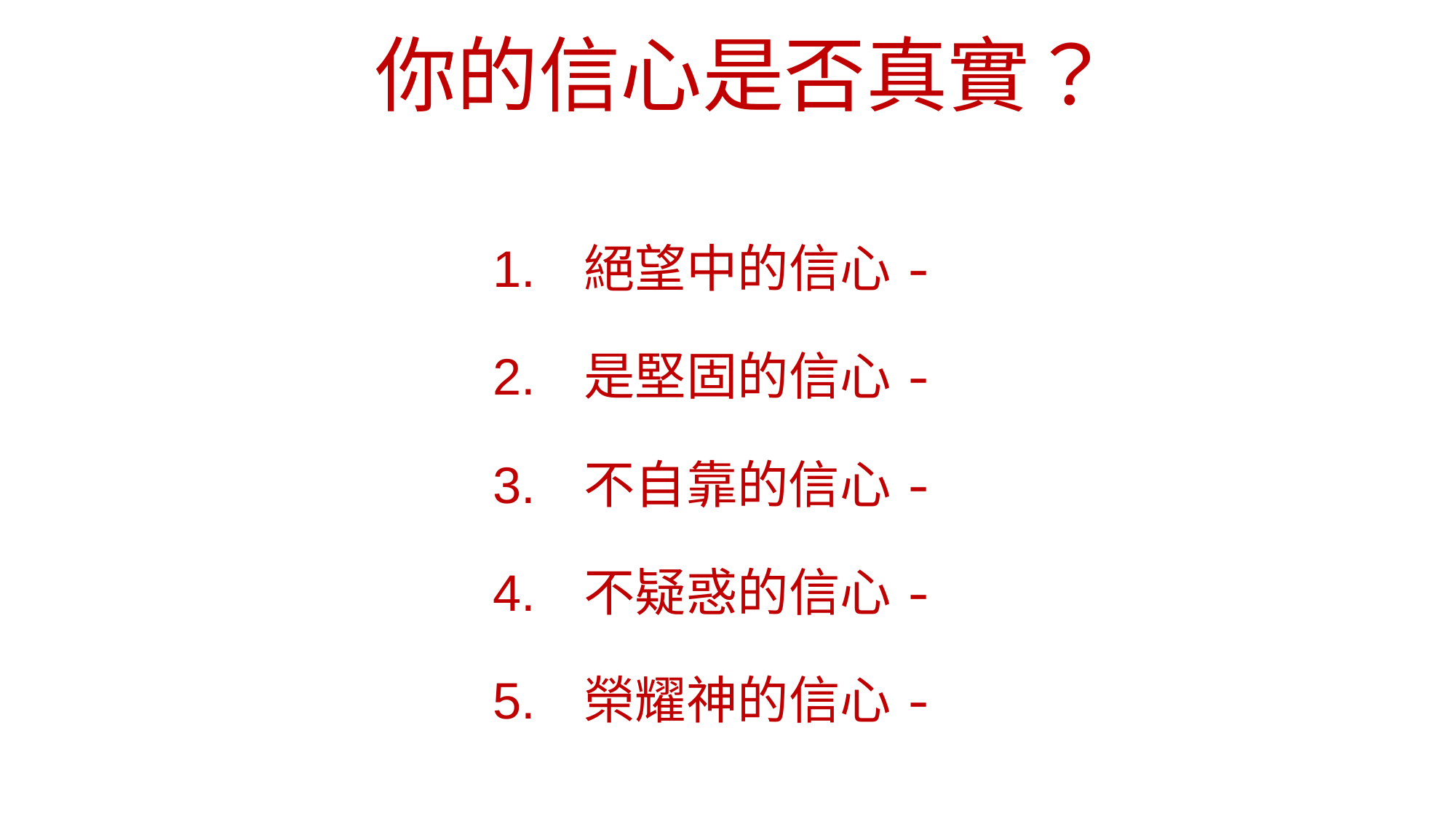

# 你的信心是否真實？
絕望中的信心-
是堅固的信心-
不自靠的信心-
不疑惑的信心-
榮耀神的信心-